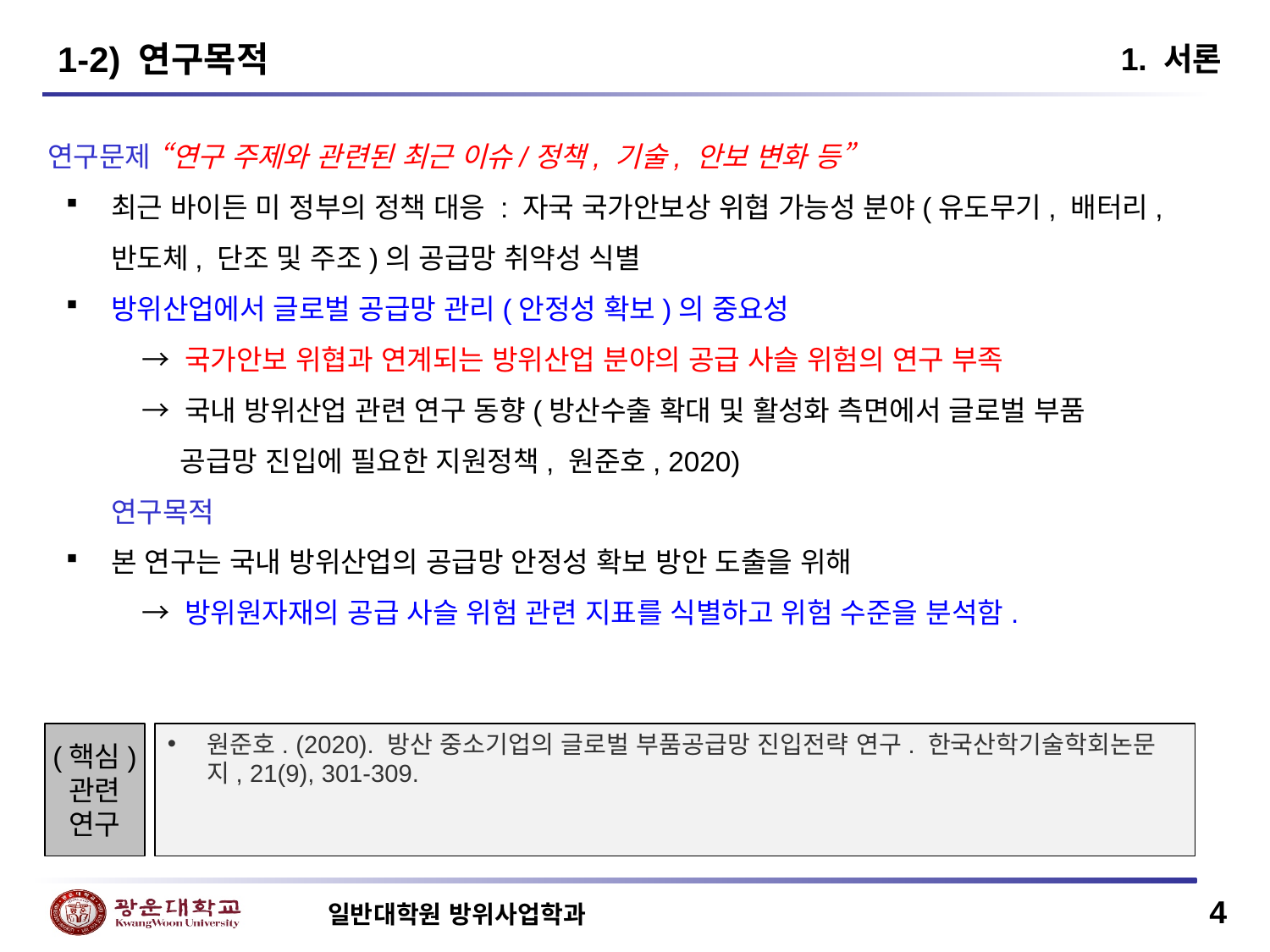

1-2) 연구목적
1. 서론
연구문제 “연구 주제와 관련된 최근 이슈/정책, 기술, 안보 변화 등”
최근 바이든 미 정부의 정책 대응 : 자국 국가안보상 위협 가능성 분야(유도무기, 배터리, 반도체, 단조 및 주조)의 공급망 취약성 식별
방위산업에서 글로벌 공급망 관리(안정성 확보)의 중요성
    → 국가안보 위협과 연계되는 방위산업 분야의 공급 사슬 위험의 연구 부족
    → 국내 방위산업 관련 연구 동향(방산수출 확대 및 활성화 측면에서 글로벌 부품
        공급망 진입에 필요한 지원정책, 원준호, 2020)
연구목적
본 연구는 국내 방위산업의 공급망 안정성 확보 방안 도출을 위해
    → 방위원자재의 공급 사슬 위험 관련 지표를 식별하고 위험 수준을 분석함.
(핵심)
관련
연구
원준호. (2020). 방산 중소기업의 글로벌 부품공급망 진입전략 연구. 한국산학기술학회논문지, 21(9), 301-309.